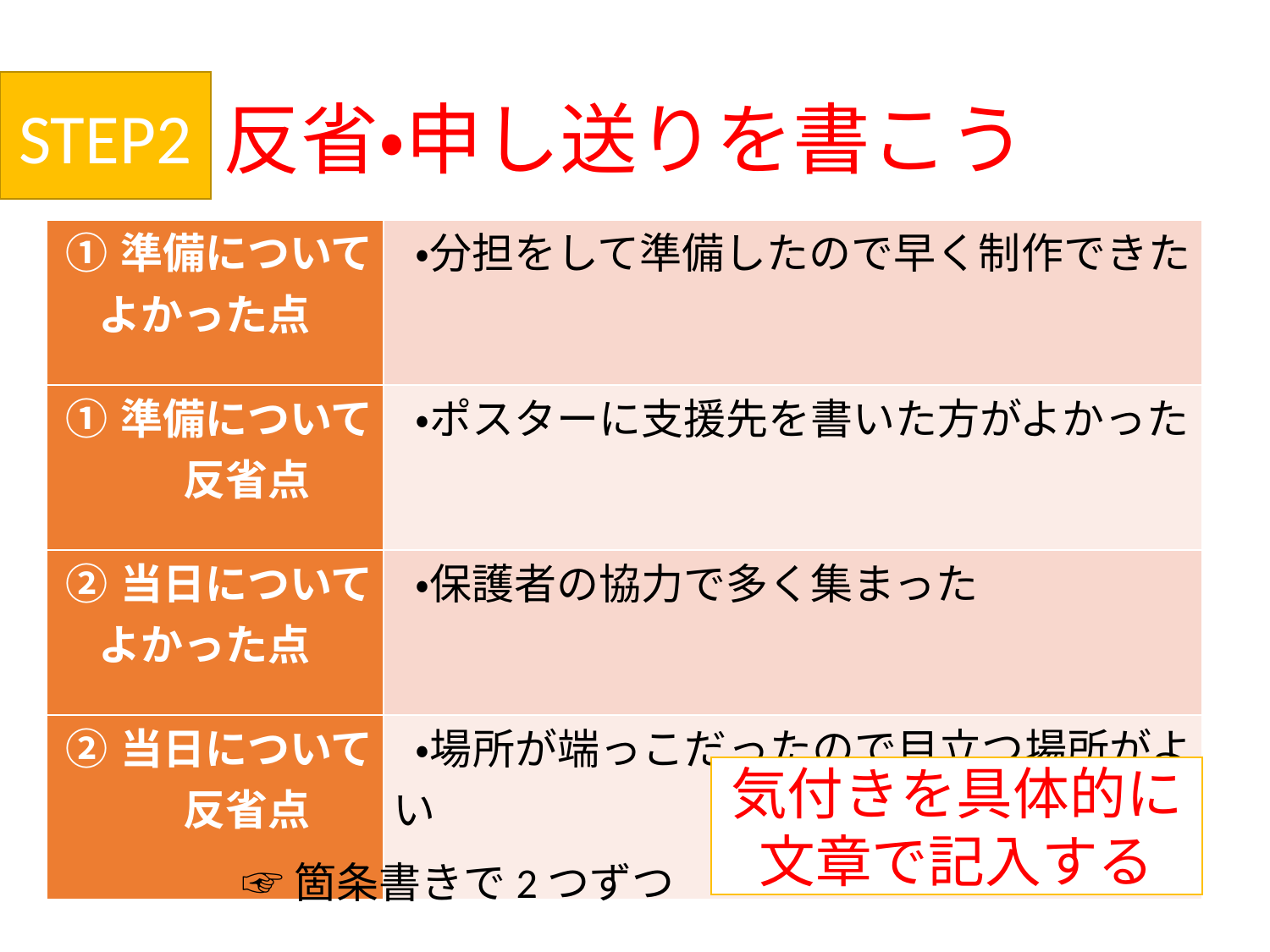

# 反省・申し送りを書こう
STEP2
| ①準備について 　よかった点 | ・分担をして準備したので早く制作できた |
| --- | --- |
| ①準備について 　　　反省点 | ・ポスターに支援先を書いた方がよかった |
| ②当日について 　よかった点 | ・保護者の協力で多く集まった |
| ②当日について 　　　反省点 | ・場所が端っこだったので目立つ場所がよい |
気付きを具体的に
文章で記入する
☞箇条書きで2つずつ